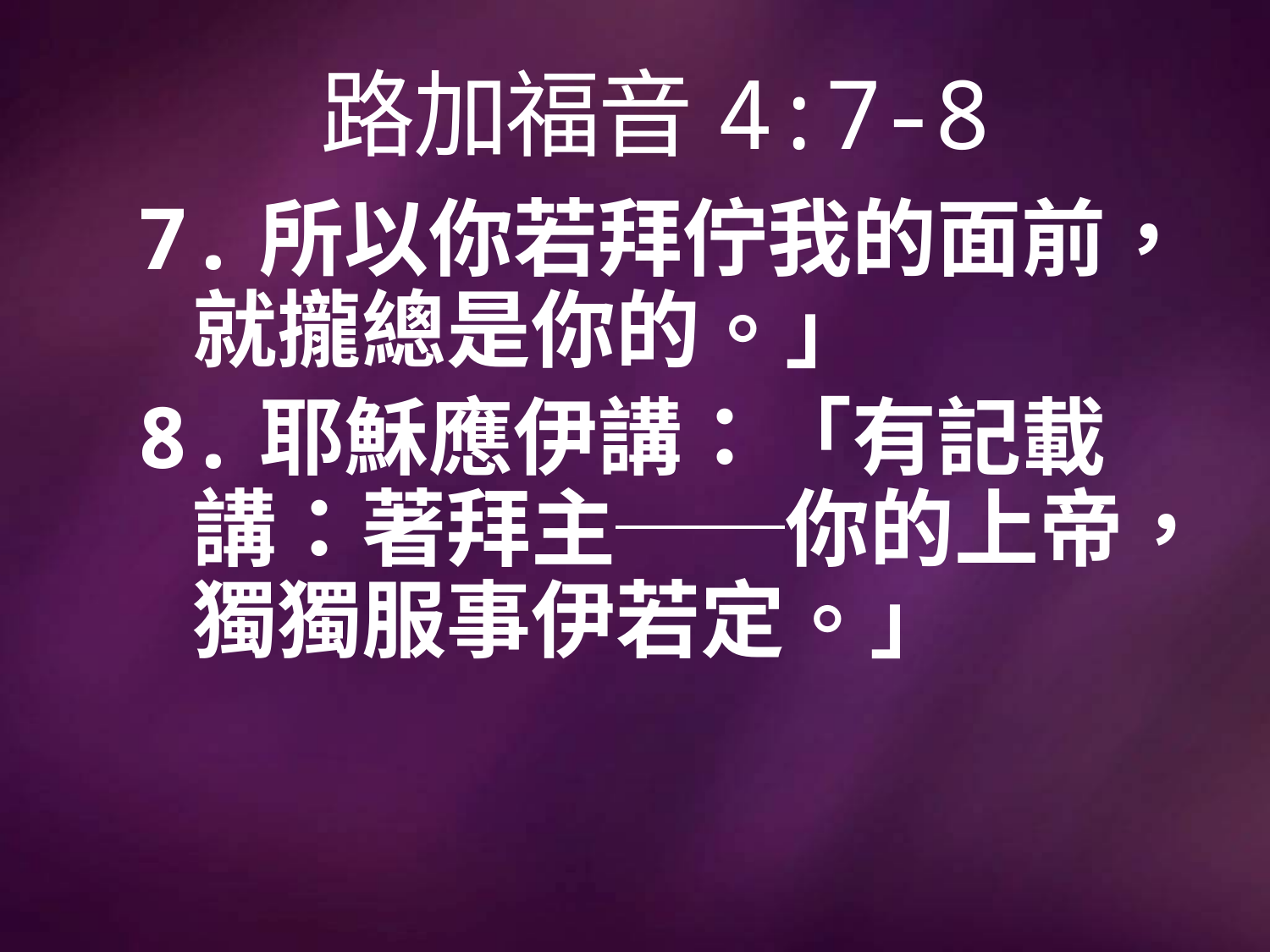

# 路加福音4:7-8
7.所以你若拜佇我的面前，就攏總是你的。」
8.耶穌應伊講：「有記載講：著拜主──你的上帝，獨獨服事伊若定。」